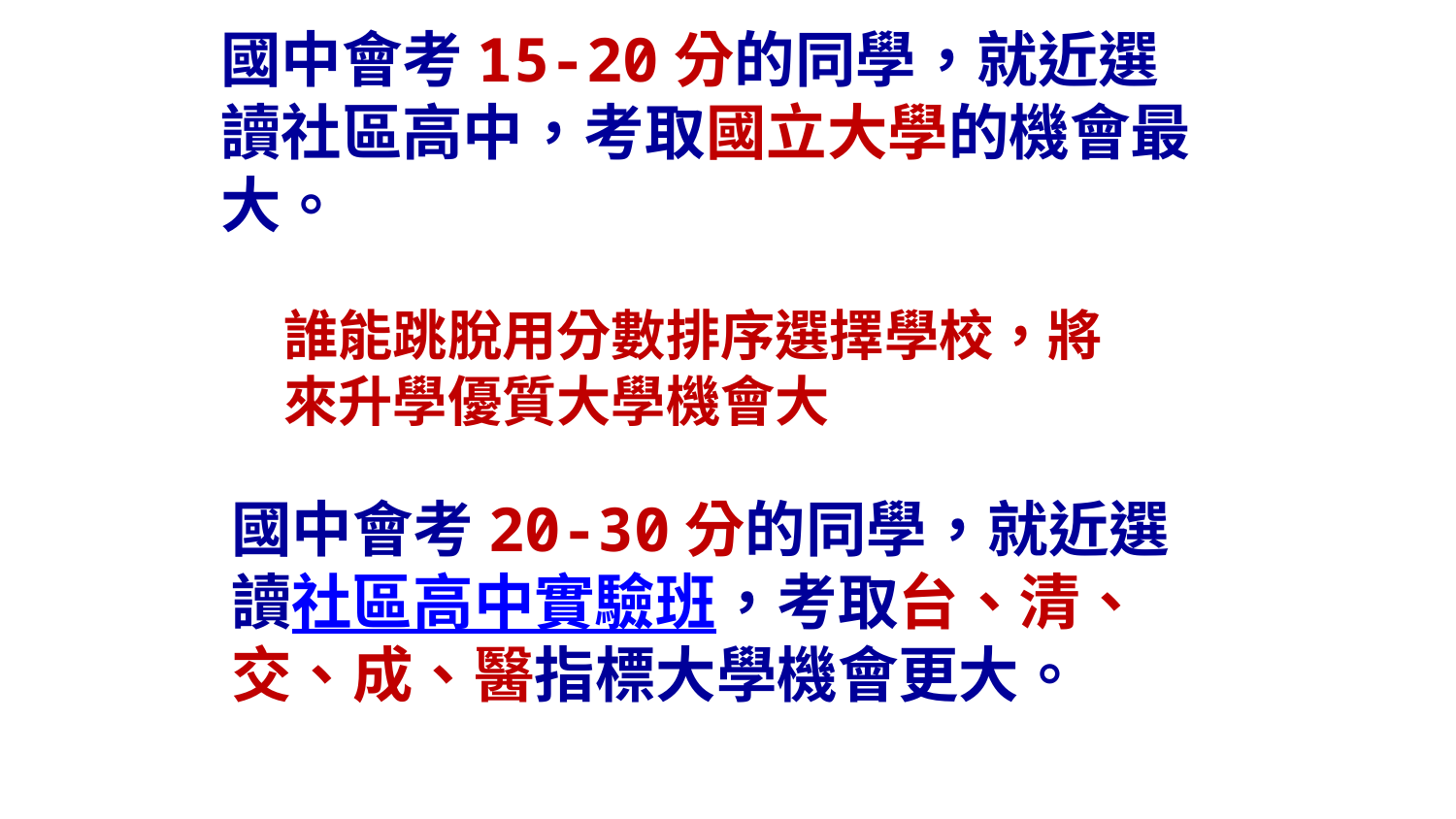

國中會考15-20分的同學，就近選讀社區高中，考取國立大學的機會最大。

誰能跳脫用分數排序選擇學校，將來升學優質大學機會大
國中會考20-30分的同學，就近選讀社區高中實驗班，考取台、清、交、成、醫指標大學機會更大。